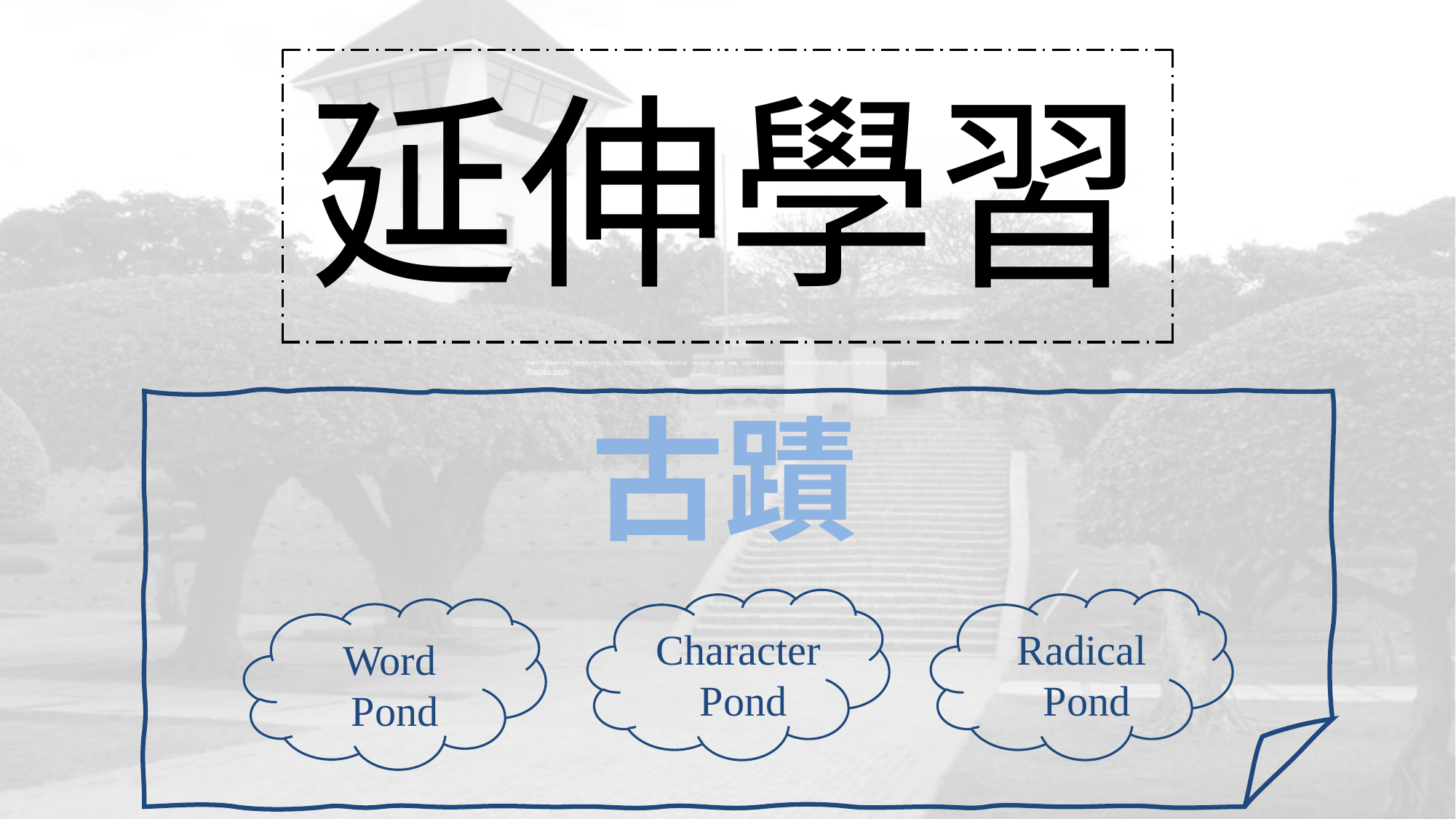

延伸學習

古蹟

Character
 Pond
Radical
 Pond
Word
Pond